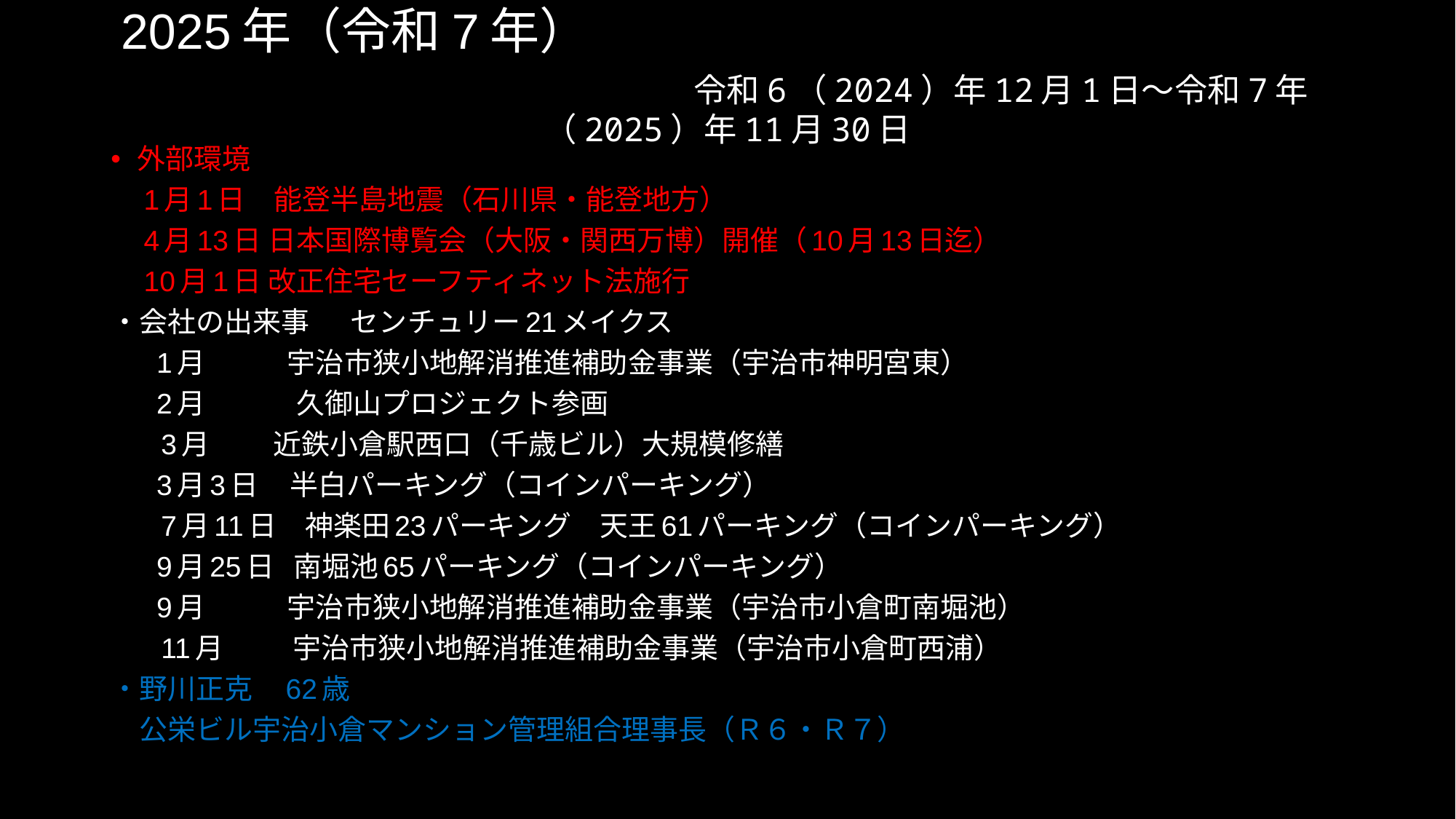

# 2025年（令和7年）　　　　　　　　　　　　　　　　　　　　　　　　　　令和6（2024）年12月1日～令和7年（2025）年11月30日
外部環境
　1月1日　能登半島地震（石川県・能登地方）
　4月13日 日本国際博覧会（大阪・関西万博）開催（10月13日迄）
　10月1日 改正住宅セーフティネット法施行
・会社の出来事　  センチュリー21メイクス
　  1月    　　宇治市狭小地解消推進補助金事業（宇治市神明宮東）
　  2月　　　 久御山プロジェクト参画
  　3月          近鉄小倉駅西口（千歳ビル）大規模修繕
　  3月3日     半白パーキング（コインパーキング）
  　7月11日　神楽田23パーキング　天王61パーキング（コインパーキング）
　  9月25日   南堀池65パーキング（コインパーキング）
　  9月　    　宇治市狭小地解消推進補助金事業（宇治市小倉町南堀池）
 　 11月  　　宇治市狭小地解消推進補助金事業（宇治市小倉町西浦）
・野川正克　62歳
　公栄ビル宇治小倉マンション管理組合理事長（Ｒ６・Ｒ７）